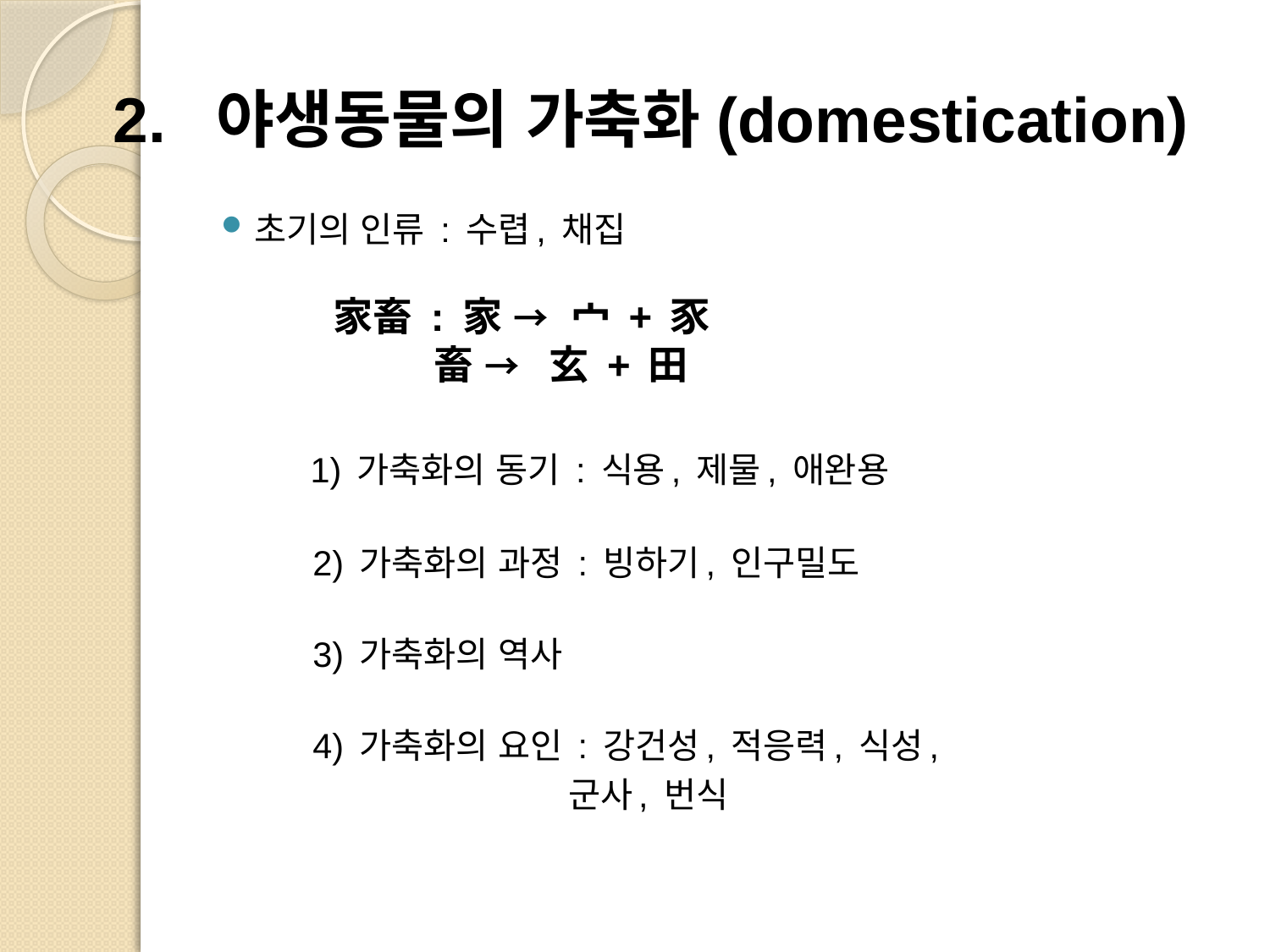

# 2.  야생동물의 가축화(domestication)
초기의 인류 : 수렵, 채집
       家畜 : 家 →  宀 + 豕
                畜 →   玄 + 田
     1) 가축화의 동기 : 식용, 제물, 애완용
      2) 가축화의 과정 : 빙하기, 인구밀도
      3) 가축화의 역사
      4) 가축화의 요인 : 강건성, 적응력, 식성,
                                   군사, 번식